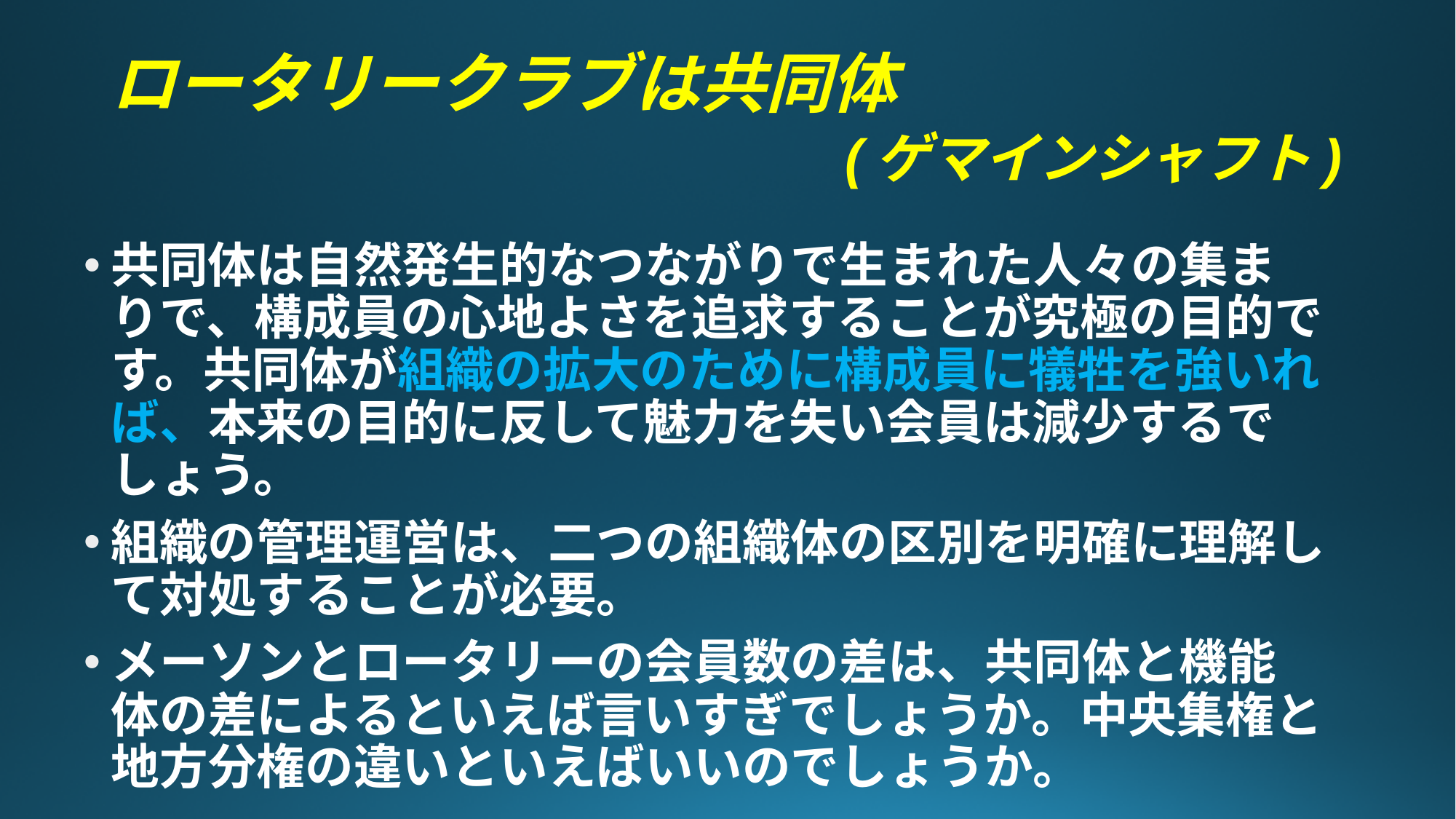

# ロータリークラブは共同体 　　　　　　　　　　　(ゲマインシャフト)
共同体は自然発生的なつながりで生まれた人々の集まりで、構成員の心地よさを追求することが究極の目的です。共同体が組織の拡大のために構成員に犠牲を強いれば、本来の目的に反して魅力を失い会員は減少するでしょう。
組織の管理運営は、二つの組織体の区別を明確に理解して対処することが必要。
メーソンとロータリーの会員数の差は、共同体と機能体の差によるといえば言いすぎでしょうか。中央集権と地方分権の違いといえばいいのでしょうか。